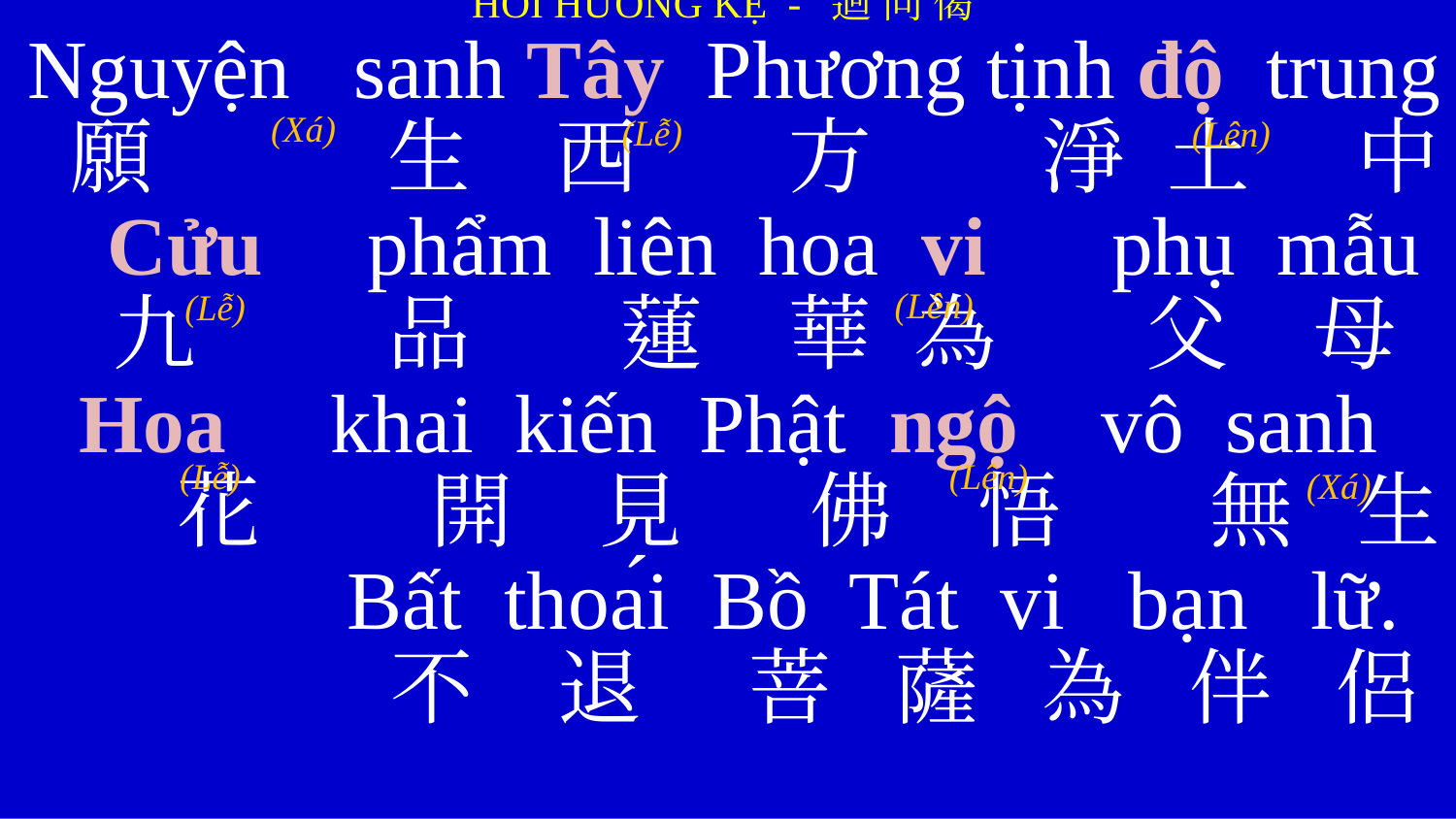

HỒI HƯỚNG KỆ  -  迴 向 偈
Nguyện   sanh Tây  Phương tịnh độ  trung
 願           生    西       方        淨  土     中
Cửu     phẩm  liên  hoa  vi      phụ  mẫu
九         品       蓮    華  為       父    母
Hoa     khai  kiến  Phật  ngộ    vô  sanh
花        開    見      佛    悟       無   生
Bất  thoái  Bồ  Tát  vi   bạn   lữ.
不    退     菩   薩   為   伴   侶

(Xá)
(Lễ)
(Lên)
(Lên)
(Lễ)
(Lên)
(Lễ)
(Xá)